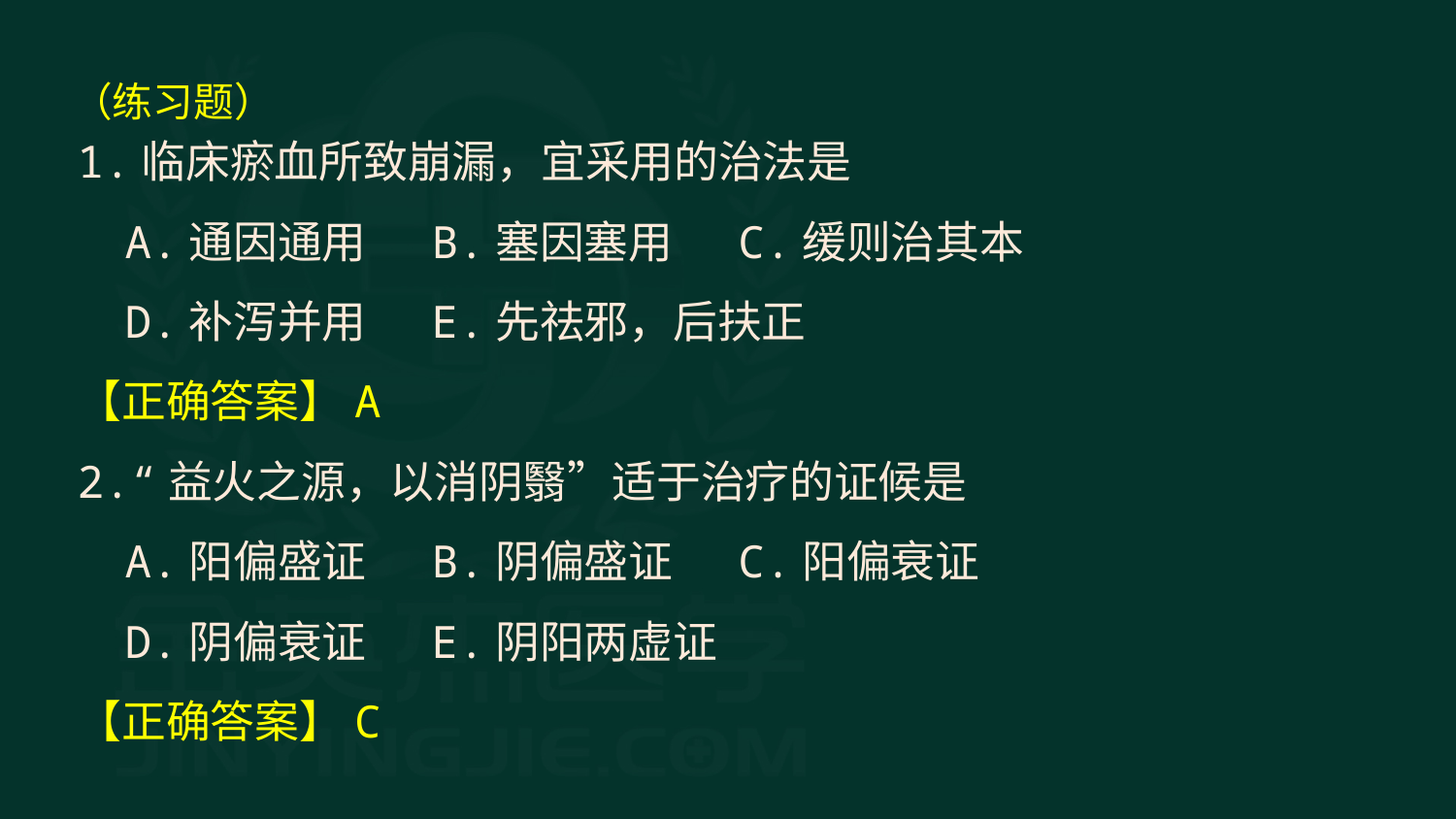

（练习题）
1.临床瘀血所致崩漏，宜采用的治法是
A.通因通用 　B.塞因塞用 　C.缓则治其本
D.补泻并用 　E.先祛邪，后扶正
【正确答案】A
2.“益火之源，以消阴翳”适于治疗的证候是
A.阳偏盛证 　B.阴偏盛证 　C.阳偏衰证
D.阴偏衰证 　E.阴阳两虚证
【正确答案】C